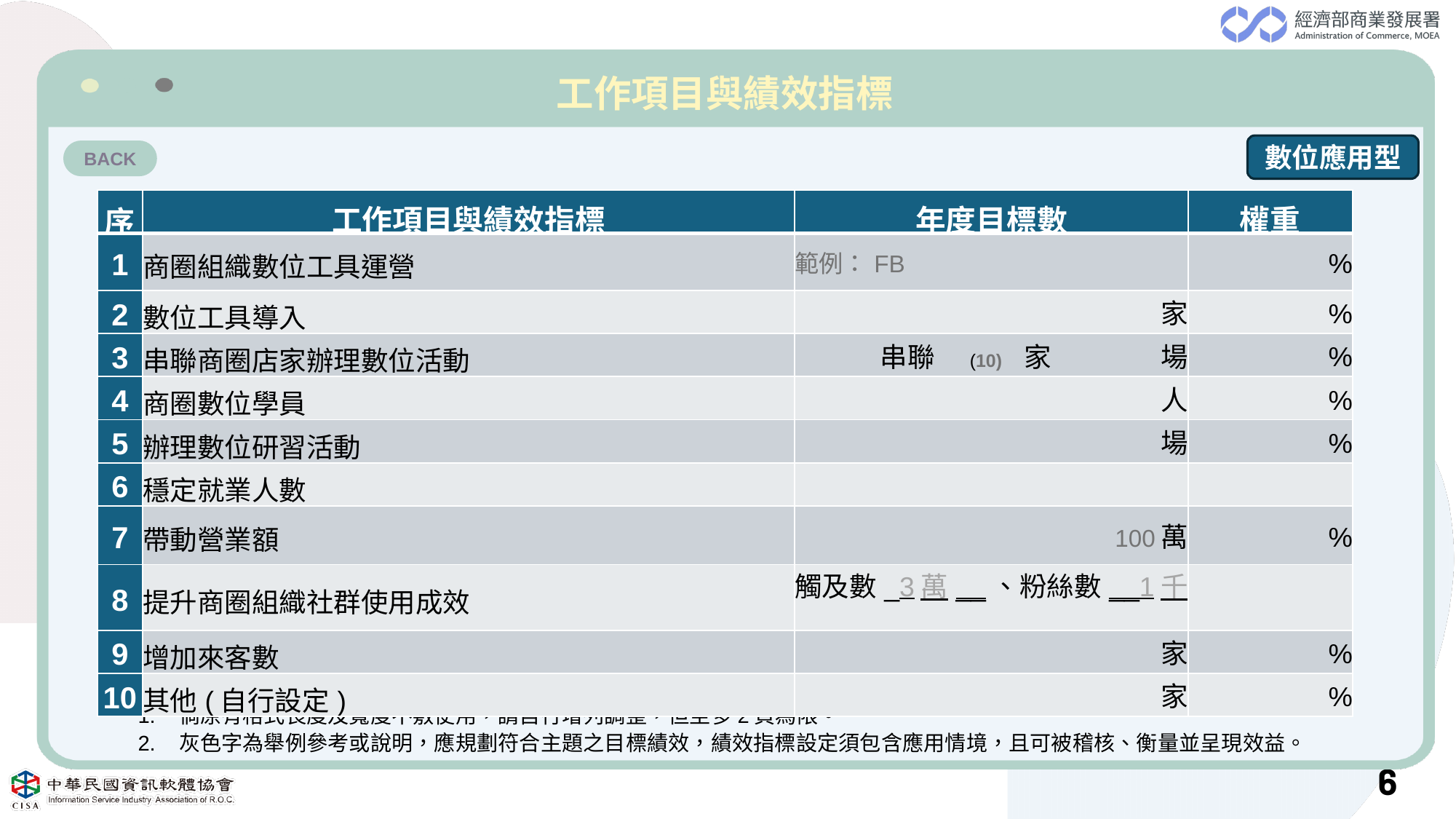

工作項目與績效指標
BACK
數位應用型

| 序 | 工作項目與績效指標 | 年度目標數 | 權重 |
| --- | --- | --- | --- |
| 1 | 商圈組織數位工具運營 | 範例：FB | % |
| 2 | 數位工具導入 | 家 | % |
| 3 | 串聯商圈店家辦理數位活動 | 串聯　(10)　家　　　　場 | % |
| 4 | 商圈數位學員 | 人 | % |
| 5 | 辦理數位研習活動 | 場 | % |
| 6 | 穩定就業人數 |  |  |
| 7 | 帶動營業額 | 100萬 | % |
| 8 | 提升商圈組織社群使用成效 | 觸及數\_3萬\_\_、粉絲數\_\_1千\_\_\_ |  |
| 9 | 增加來客數 | 家 | % |
| 10 | 其他(自行設定) | 家 | % |
倘原有格式長度及寬度不敷使用，請自行增列調整，但至多2頁為限。
灰色字為舉例參考或說明，應規劃符合主題之目標績效，績效指標設定須包含應用情境，且可被稽核、衡量並呈現效益。